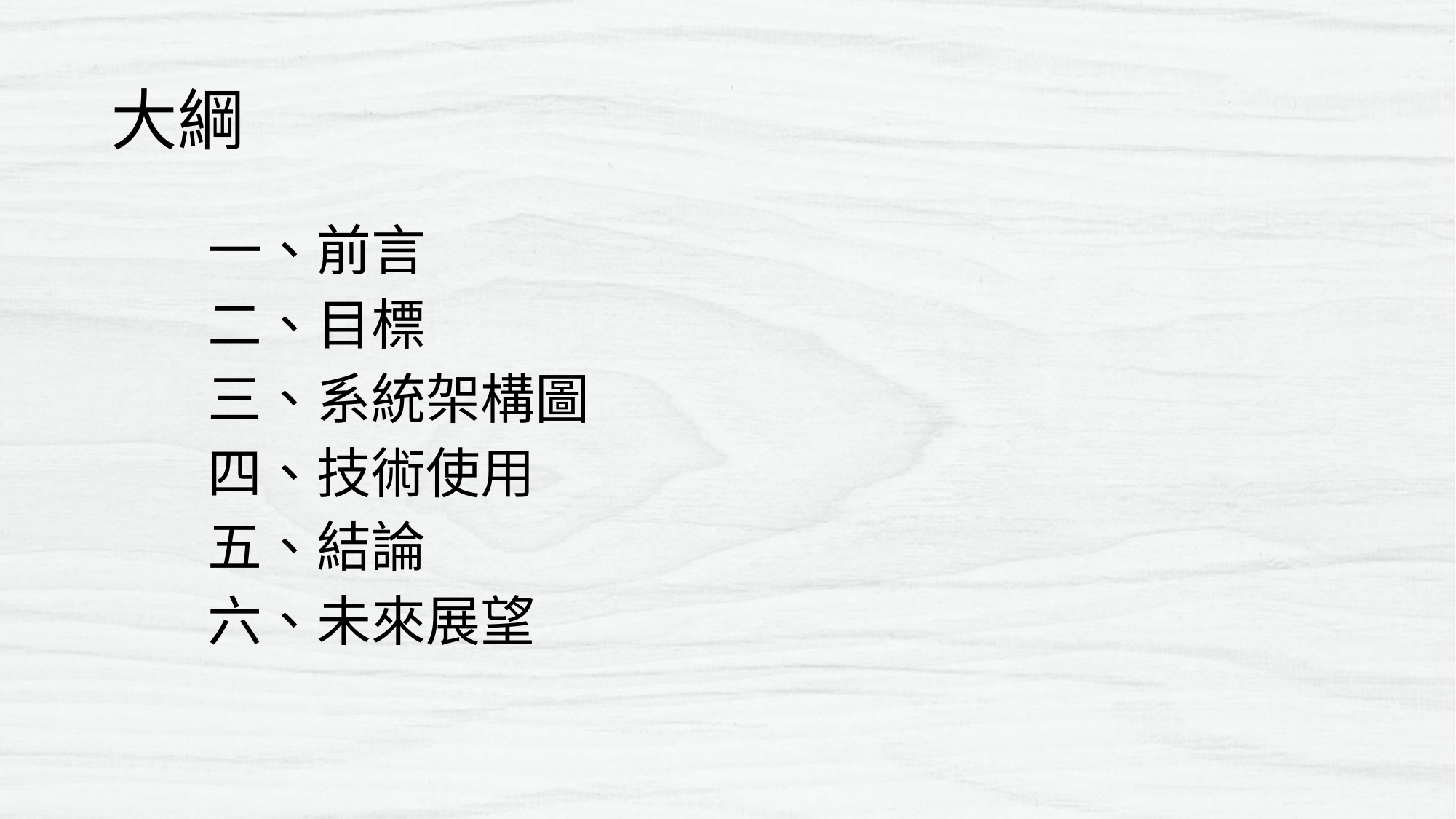

# 大綱
一、前言
二、目標
三、系統架構圖
四、技術使用
五、結論
六、未來展望